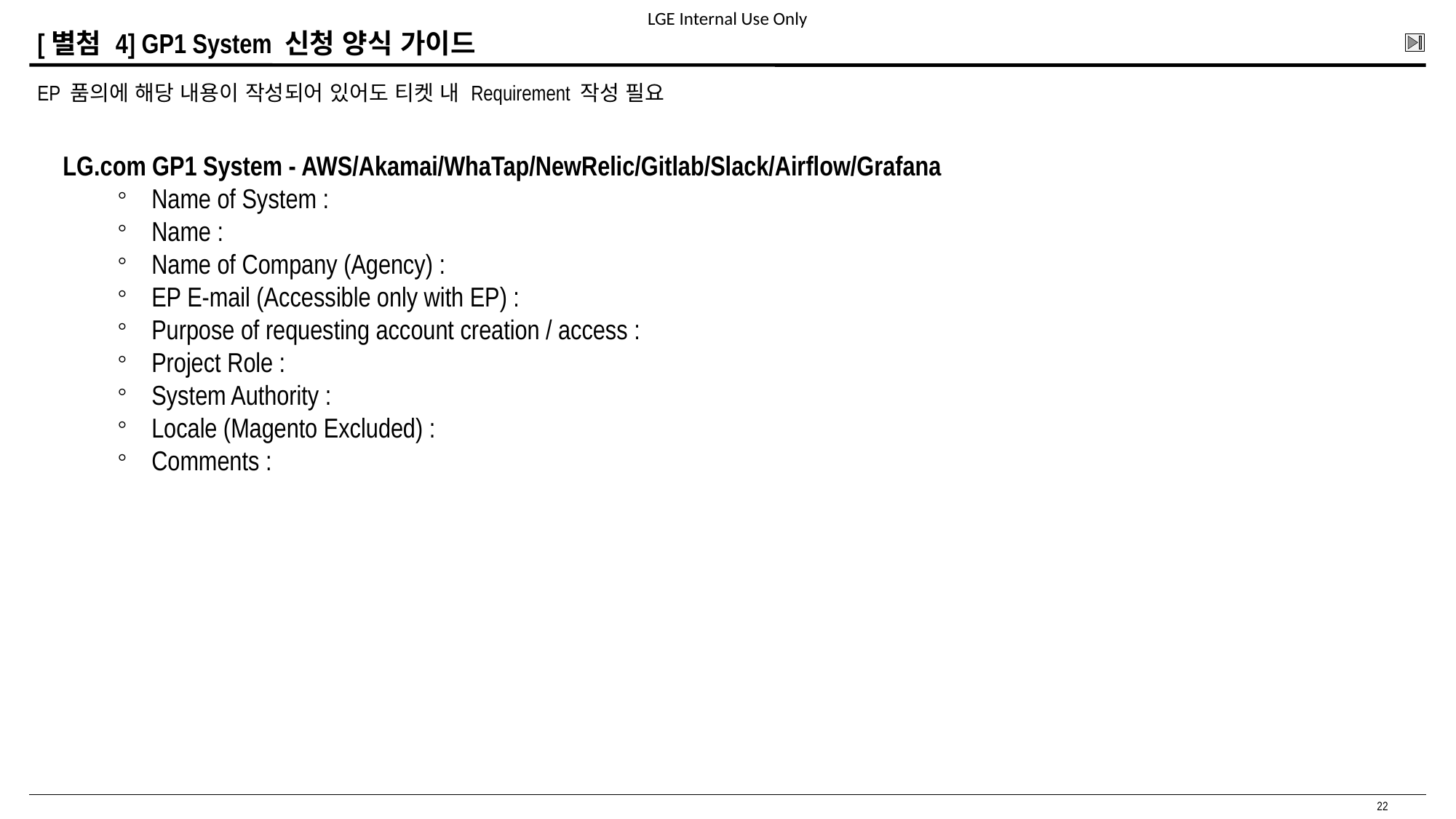

# [별첨 4] GP1 System 신청 양식 가이드

EP 품의에 해당 내용이 작성되어 있어도 티켓 내 Requirement 작성 필요
LG.com GP1 System - AWS/Akamai/WhaTap/NewRelic/Gitlab/Slack/Airflow/Grafana
Name of System :
Name :
Name of Company (Agency) :
EP E-mail (Accessible only with EP) :
Purpose of requesting account creation / access :
Project Role :
System Authority :
Locale (Magento Excluded) :
Comments :
22